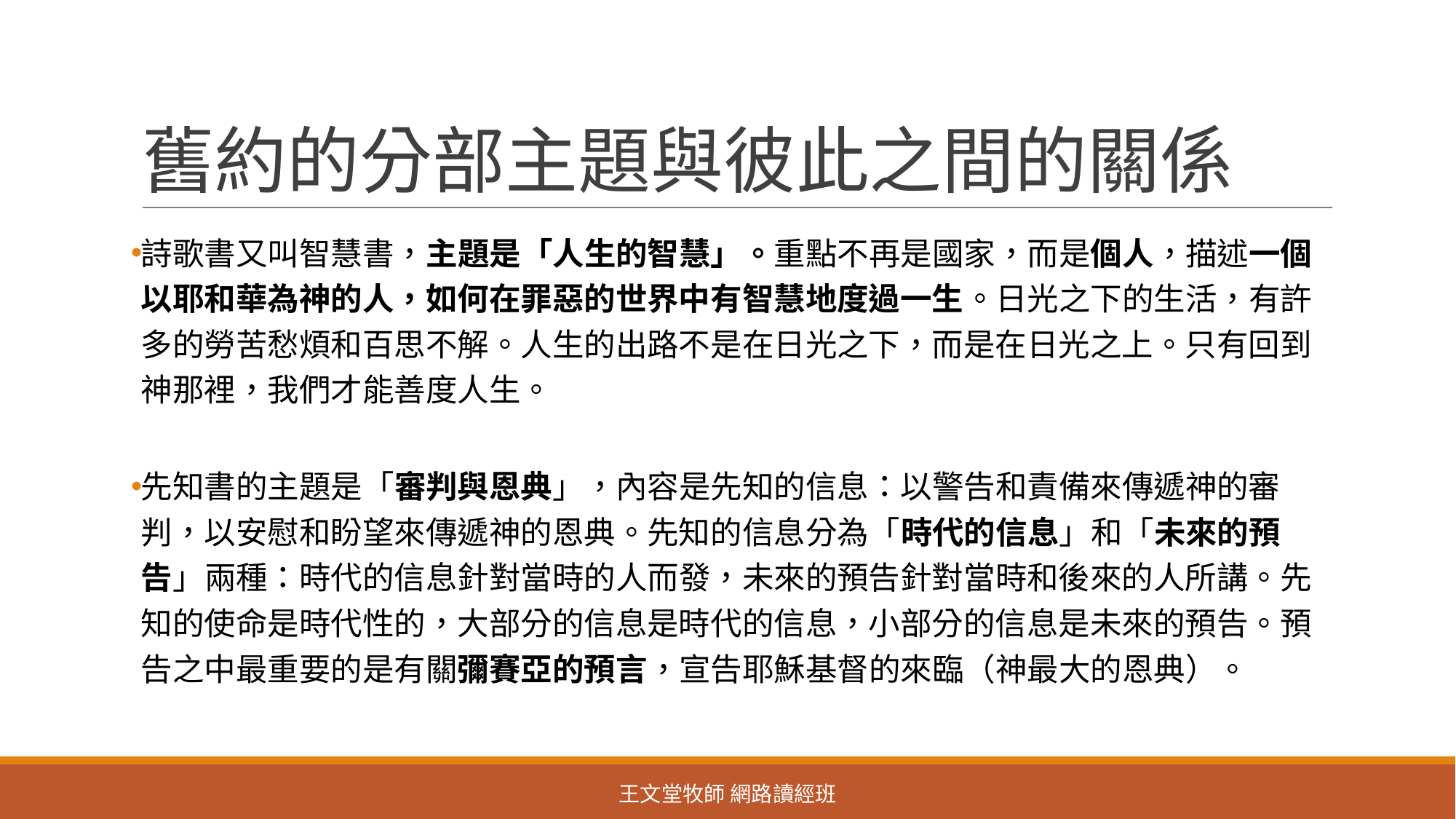

# 舊約的分部主題與彼此之間的關係
詩歌書又叫智慧書，主題是「人生的智慧」。重點不再是國家，而是個人，描述一個以耶和華為神的人，如何在罪惡的世界中有智慧地度過一生。日光之下的生活，有許多的勞苦愁煩和百思不解。人生的出路不是在日光之下，而是在日光之上。只有回到神那裡，我們才能善度人生。

先知書的主題是「審判與恩典」，內容是先知的信息：以警告和責備來傳遞神的審判，以安慰和盼望來傳遞神的恩典。先知的信息分為「時代的信息」和「未來的預告」兩種：時代的信息針對當時的人而發，未來的預告針對當時和後來的人所講。先知的使命是時代性的，大部分的信息是時代的信息，小部分的信息是未來的預告。預告之中最重要的是有關彌賽亞的預言，宣告耶穌基督的來臨（神最大的恩典）。
王文堂牧師 網路讀經班